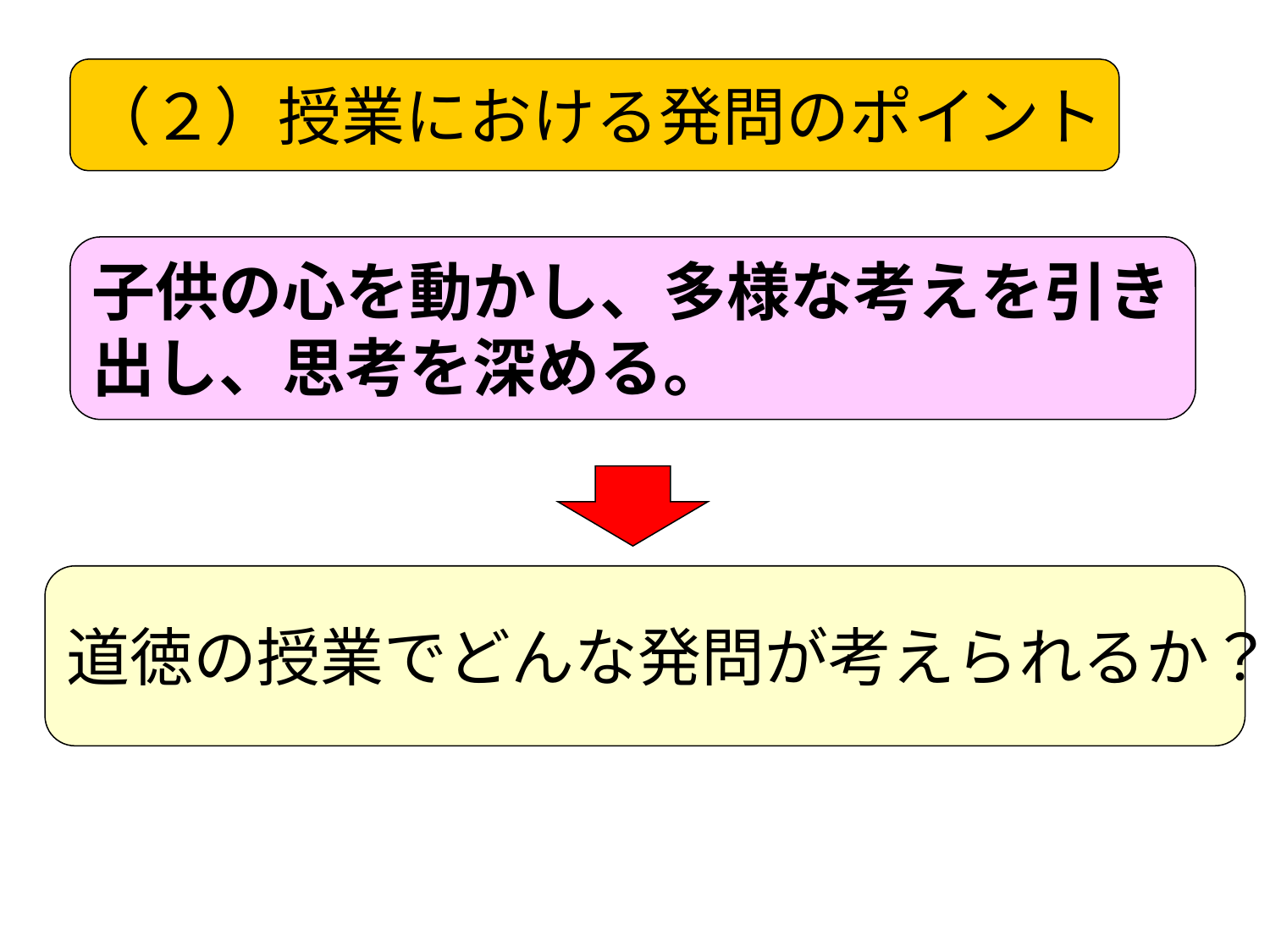

（２）授業における発問のポイント

子供の心を動かし、多様な考えを引き出し、思考を深める。

道徳の授業でどんな発問が考えられるか？